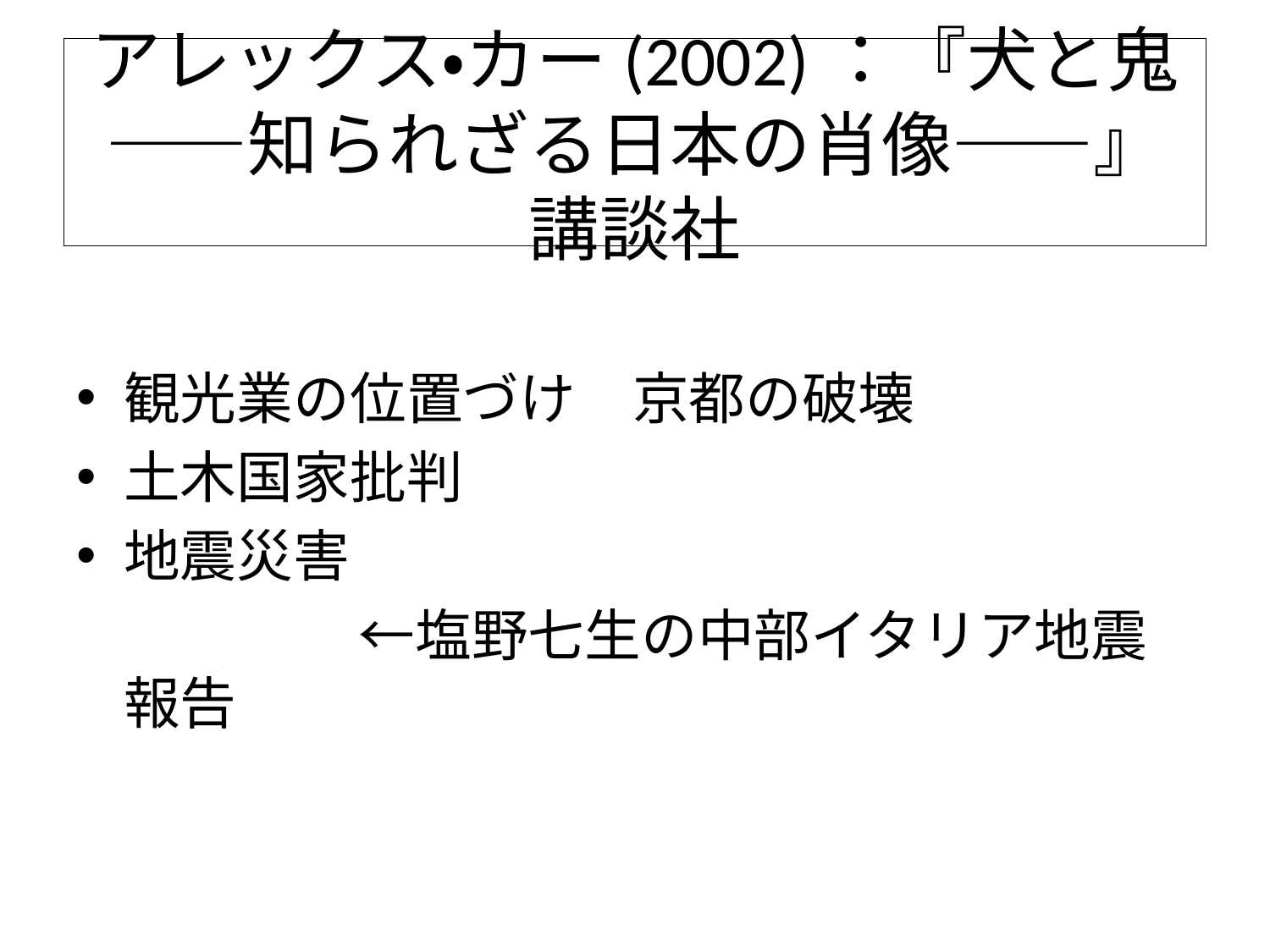

# アレックス・カー(2002)：『犬と鬼――知られざる日本の肖像――』講談社

観光業の位置づけ　京都の破壊
土木国家批判
地震災害
　　　　　←塩野七生の中部イタリア地震報告